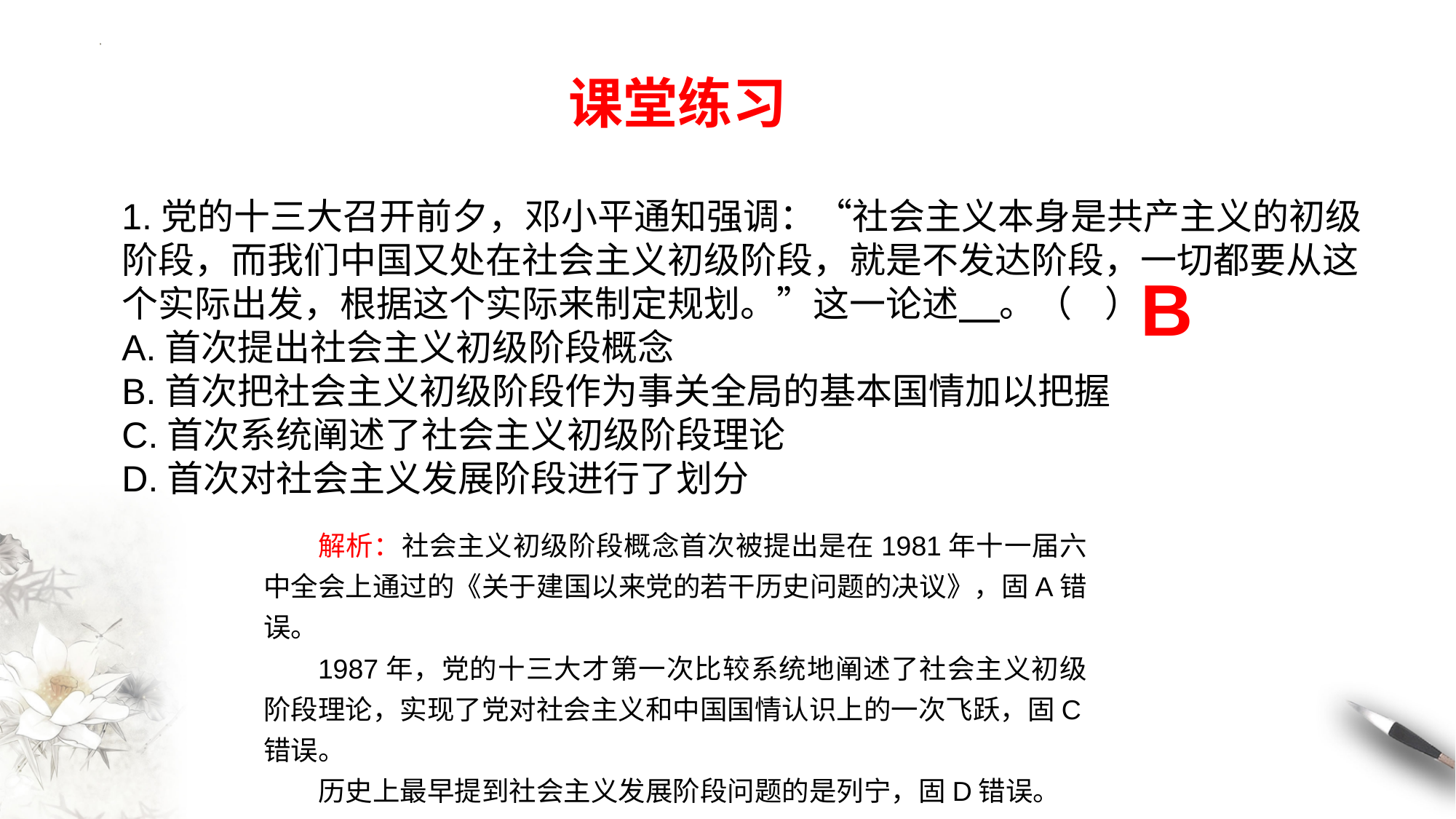

课堂练习
1.党的十三大召开前夕，邓小平通知强调：“社会主义本身是共产主义的初级阶段，而我们中国又处在社会主义初级阶段，就是不发达阶段，一切都要从这个实际出发，根据这个实际来制定规划。”这一论述     。（    ）
A.首次提出社会主义初级阶段概念
B.首次把社会主义初级阶段作为事关全局的基本国情加以把握
C.首次系统阐述了社会主义初级阶段理论
D.首次对社会主义发展阶段进行了划分
B
解析：社会主义初级阶段概念首次被提出是在1981年十一届六中全会上通过的《关于建国以来党的若干历史问题的决议》，固A错误。
1987年，党的十三大才第一次比较系统地阐述了社会主义初级阶段理论，实现了党对社会主义和中国国情认识上的一次飞跃，固C错误。
历史上最早提到社会主义发展阶段问题的是列宁，固D错误。